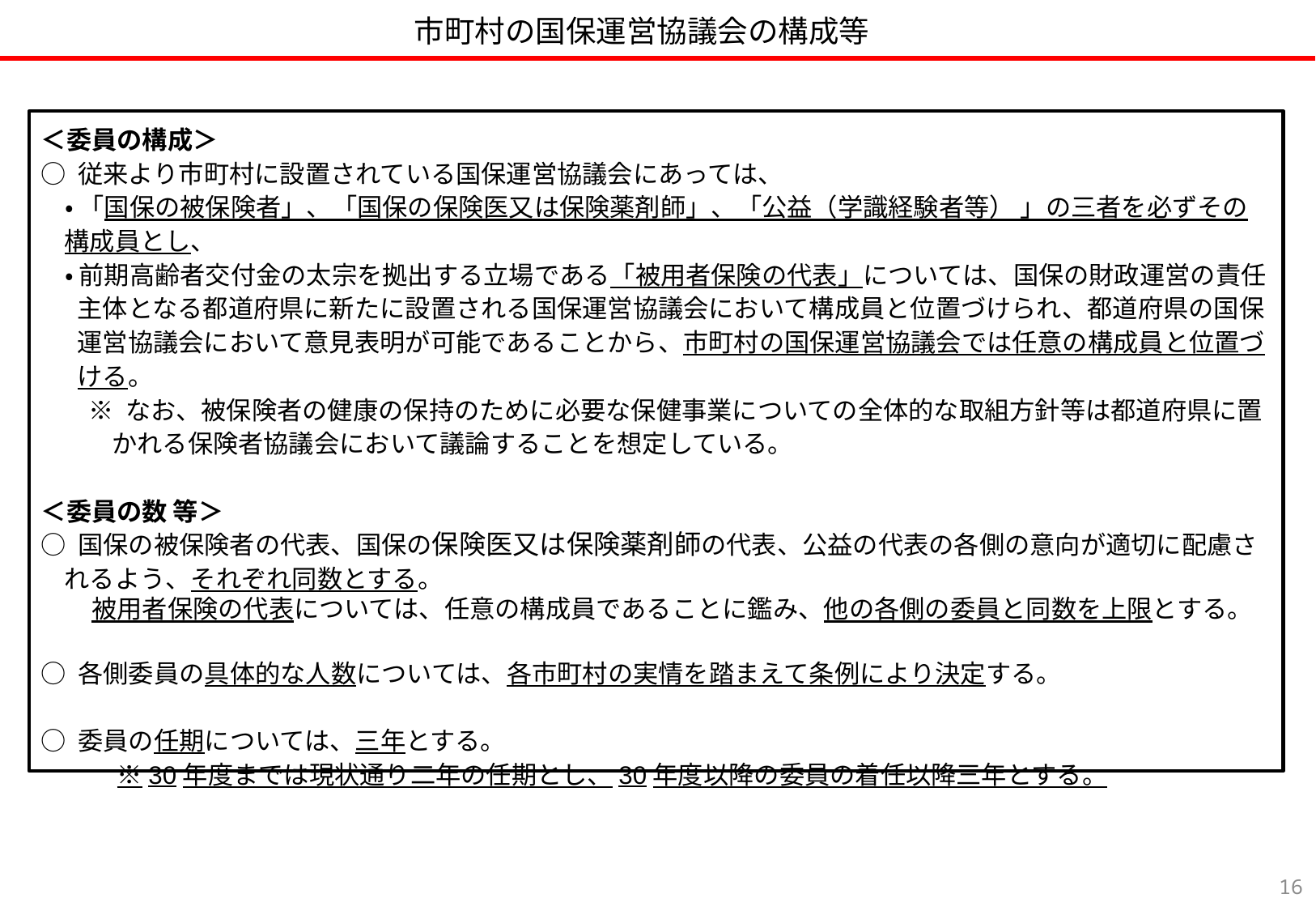

市町村の国保運営協議会の構成等
＜委員の構成＞
○ 従来より市町村に設置されている国保運営協議会にあっては、
・ 「国保の被保険者」、「国保の保険医又は保険薬剤師」、「公益（学識経験者等） 」の三者を必ずその構成員とし、
・ 前期高齢者交付金の太宗を拠出する立場である「被用者保険の代表」については、国保の財政運営の責任主体となる都道府県に新たに設置される国保運営協議会において構成員と位置づけられ、都道府県の国保運営協議会において意見表明が可能であることから、市町村の国保運営協議会では任意の構成員と位置づける。
※ なお、被保険者の健康の保持のために必要な保健事業についての全体的な取組方針等は都道府県に置かれる保険者協議会において議論することを想定している。

＜委員の数 等＞
○ 国保の被保険者の代表、国保の保険医又は保険薬剤師の代表、公益の代表の各側の意向が適切に配慮されるよう、それぞれ同数とする。
　　被用者保険の代表については、任意の構成員であることに鑑み、他の各側の委員と同数を上限とする。

○ 各側委員の具体的な人数については、各市町村の実情を踏まえて条例により決定する。

○ 委員の任期については、三年とする。
　　　※30年度までは現状通り二年の任期とし、30年度以降の委員の着任以降三年とする。
16